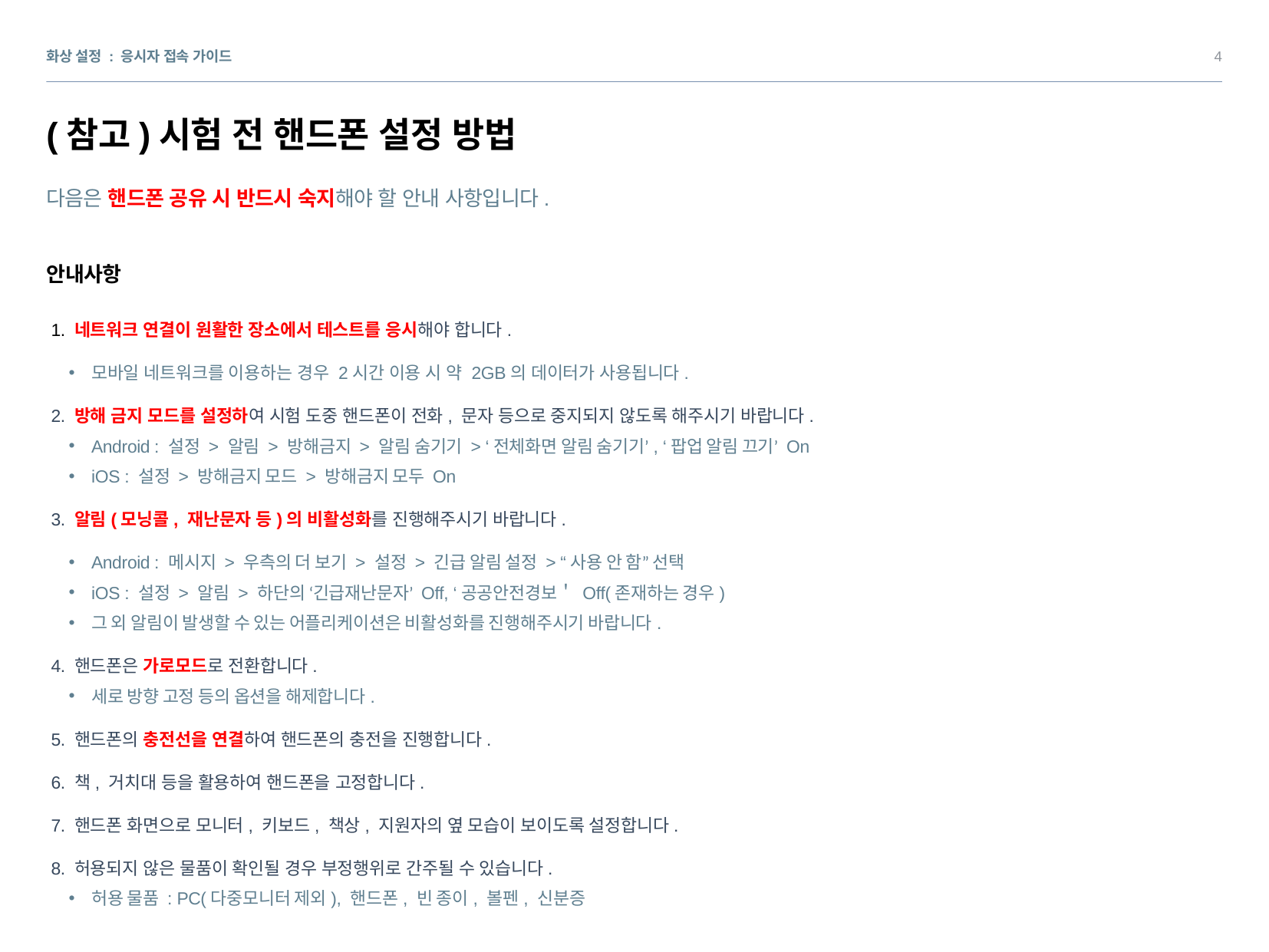

4
화상 설정 : 응시자 접속 가이드
# (참고)시험 전 핸드폰 설정 방법
다음은 핸드폰 공유 시 반드시 숙지해야 할 안내 사항입니다.
안내사항
 1. 네트워크 연결이 원활한 장소에서 테스트를 응시해야 합니다.
모바일 네트워크를 이용하는 경우 2시간 이용 시 약 2GB의 데이터가 사용됩니다.
 2. 방해 금지 모드를 설정하여 시험 도중 핸드폰이 전화, 문자 등으로 중지되지 않도록 해주시기 바랍니다.
Android : 설정 > 알림 > 방해금지 > 알림 숨기기 > ‘전체화면 알림 숨기기’, ‘팝업 알림 끄기’ On
iOS : 설정 > 방해금지 모드 > 방해금지 모두 On
 3. 알림(모닝콜, 재난문자 등)의 비활성화를 진행해주시기 바랍니다.
Android : 메시지 > 우측의 더 보기 > 설정 > 긴급 알림 설정 > “사용 안 함” 선택
iOS : 설정 > 알림 > 하단의 ‘긴급재난문자’ Off, ‘공공안전경보＇ Off(존재하는 경우)
그 외 알림이 발생할 수 있는 어플리케이션은 비활성화를 진행해주시기 바랍니다.
 4. 핸드폰은 가로모드로 전환합니다.
세로 방향 고정 등의 옵션을 해제합니다.
 5. 핸드폰의 충전선을 연결하여 핸드폰의 충전을 진행합니다.
 6. 책, 거치대 등을 활용하여 핸드폰을 고정합니다.
 7. 핸드폰 화면으로 모니터, 키보드, 책상, 지원자의 옆 모습이 보이도록 설정합니다.
 8. 허용되지 않은 물품이 확인될 경우 부정행위로 간주될 수 있습니다.
허용 물품 : PC(다중모니터 제외), 핸드폰, 빈 종이, 볼펜, 신분증